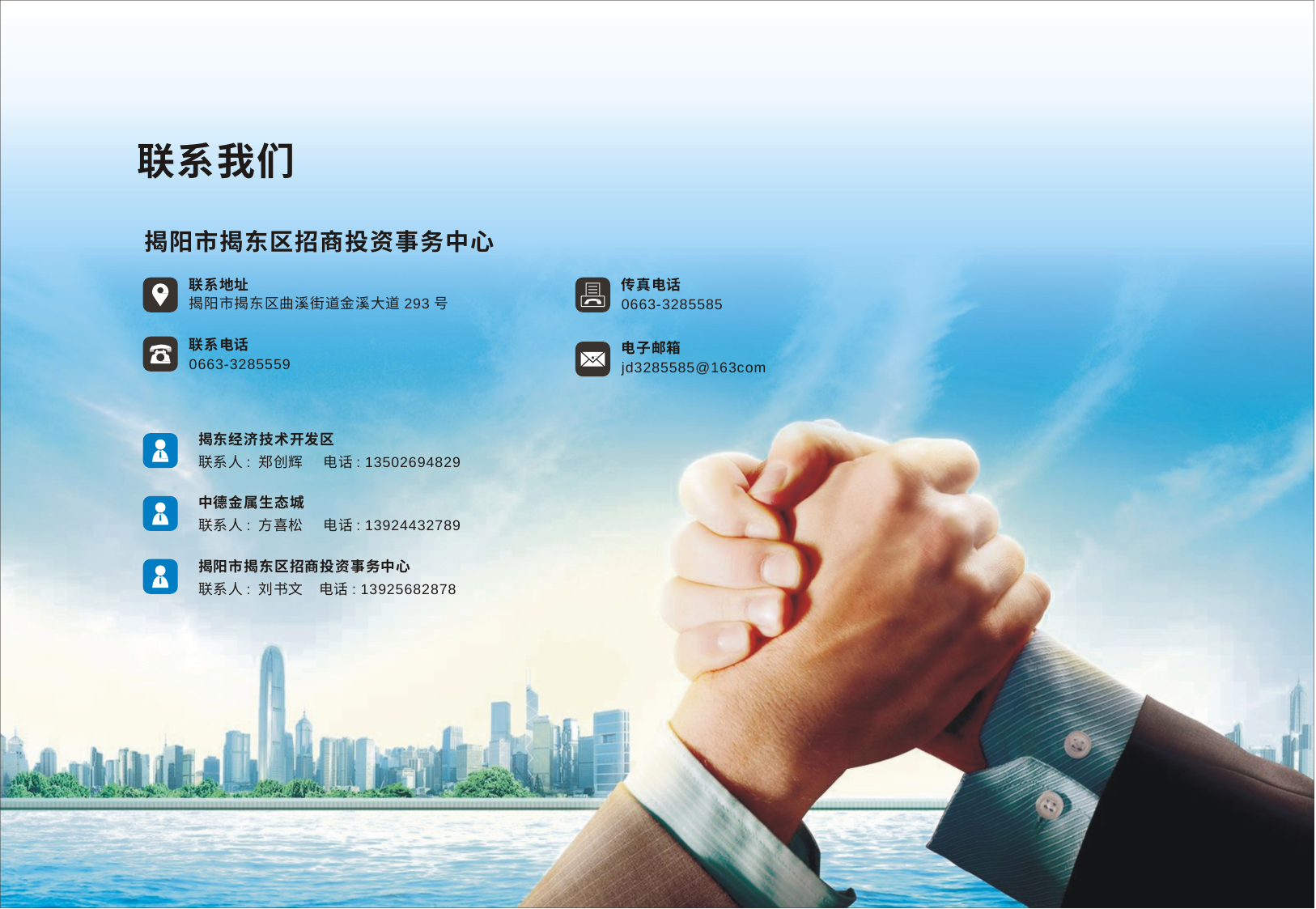

# 联系我们
揭阳市揭东区招商投资事务中心
联系地址
揭阳市揭东区曲溪街道金溪大道293号
传真电话
0663-3285585

联系电话
0663-3285559

电子邮箱
jd3285585@163com

揭东经济技术开发区
联系人: 郑创辉	电话: 13502694829

中德金属生态城
联系人: 方喜松	电话: 13924432789

揭阳市揭东区招商投资事务中心
联系人: 刘书文	电话: 13925682878